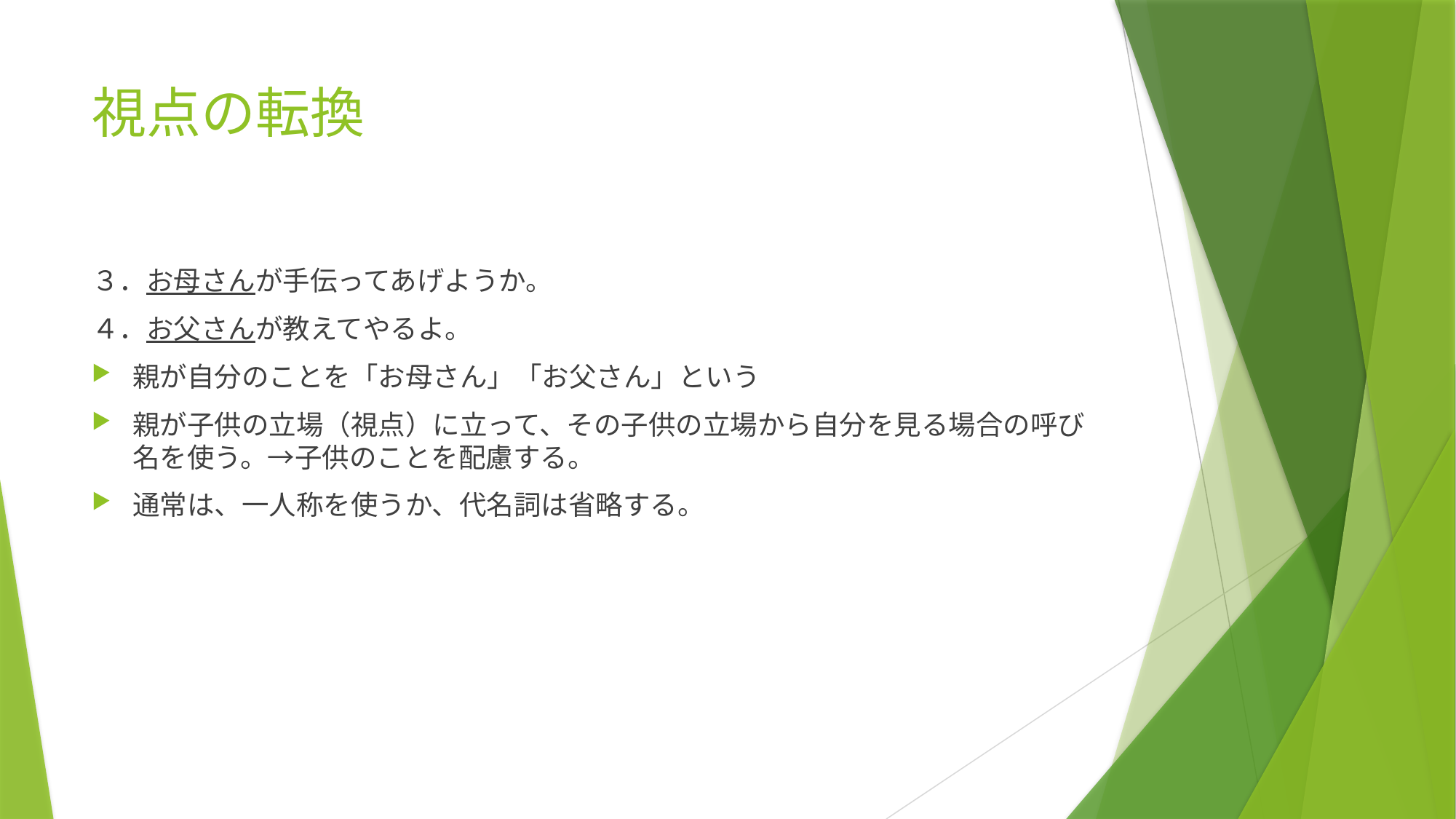

# 視点の転換
３．お母さんが手伝ってあげようか。
４．お父さんが教えてやるよ。
親が自分のことを「お母さん」「お父さん」という
親が子供の立場（視点）に立って、その子供の立場から自分を見る場合の呼び名を使う。→子供のことを配慮する。
通常は、一人称を使うか、代名詞は省略する。